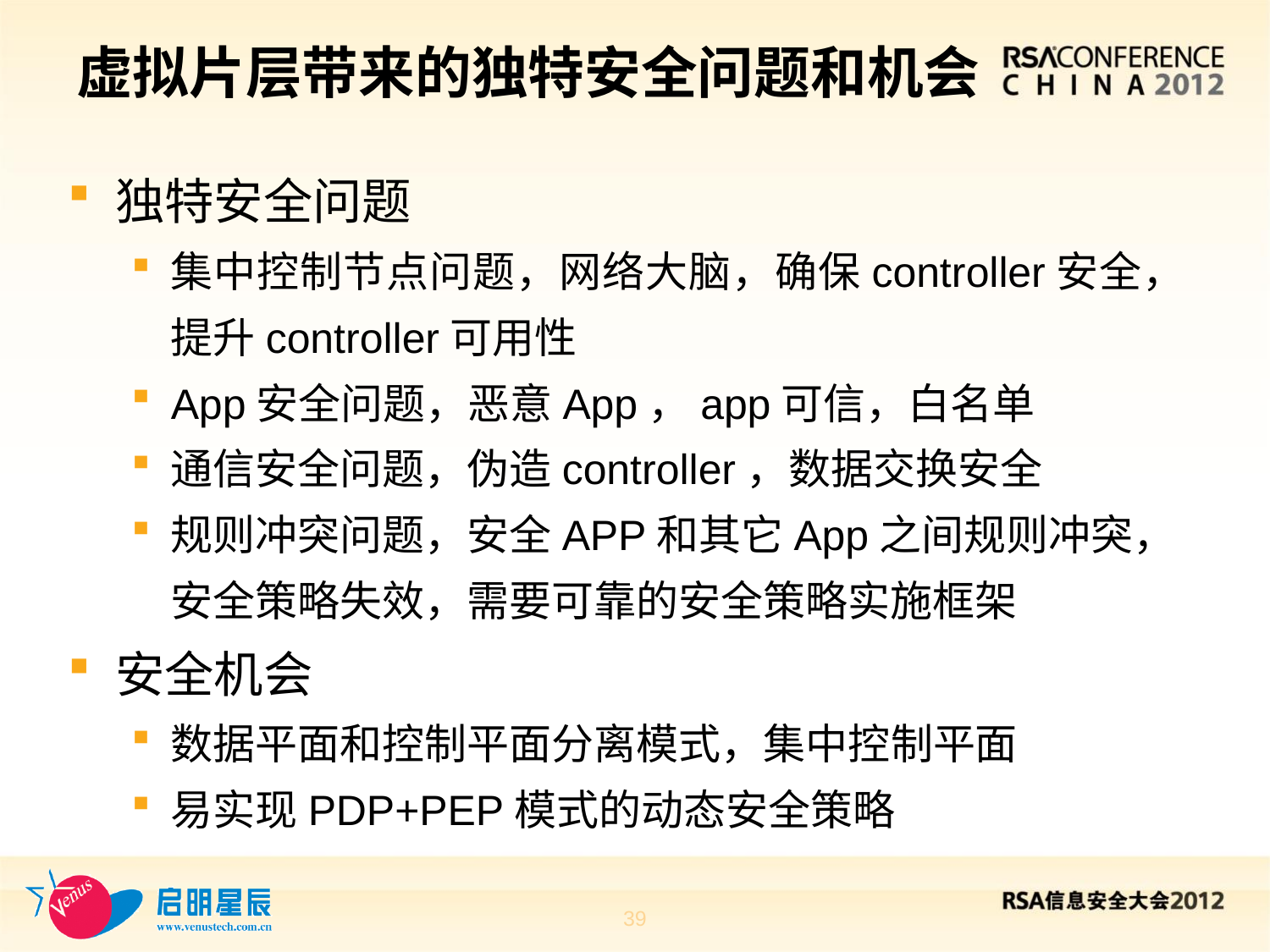

# 虚拟片层带来的独特安全问题和机会
独特安全问题
集中控制节点问题，网络大脑，确保controller安全，提升controller可用性
App安全问题，恶意App，app可信，白名单
通信安全问题，伪造controller，数据交换安全
规则冲突问题，安全APP和其它App之间规则冲突，安全策略失效，需要可靠的安全策略实施框架
安全机会
数据平面和控制平面分离模式，集中控制平面
易实现PDP+PEP模式的动态安全策略

39